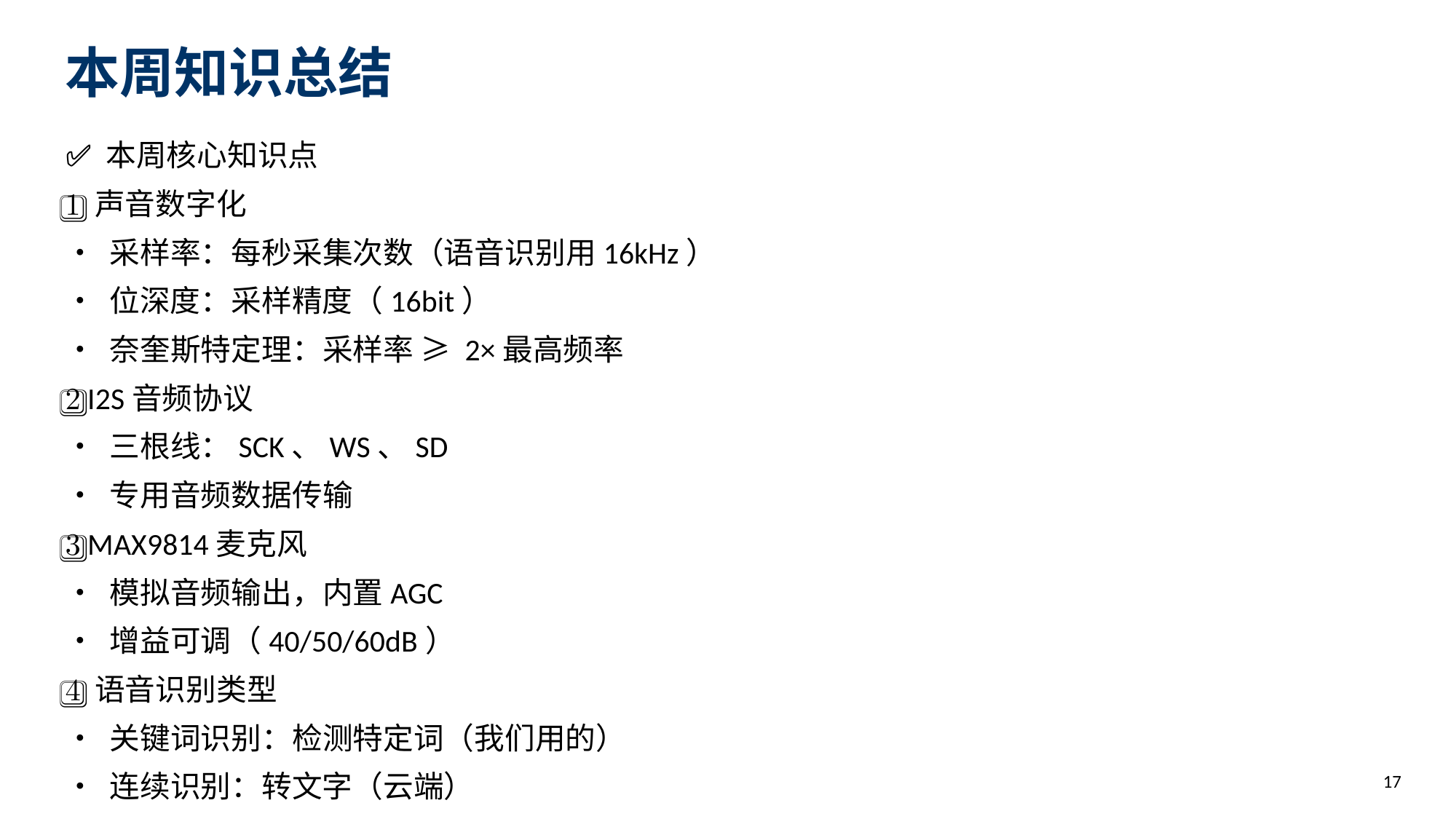

本周知识总结
✅ 本周核心知识点
1️⃣ 声音数字化
• 采样率：每秒采集次数（语音识别用16kHz）
• 位深度：采样精度（16bit）
• 奈奎斯特定理：采样率 ≥ 2×最高频率
2️⃣ I2S音频协议
• 三根线：SCK、WS、SD
• 专用音频数据传输
3️⃣ MAX9814麦克风
• 模拟音频输出，内置AGC
• 增益可调（40/50/60dB）
4️⃣ 语音识别类型
• 关键词识别：检测特定词（我们用的）
• 连续识别：转文字（云端）
5️⃣ TinyML边缘AI
• 本地离线识别，不需要网络
• 低延迟、低功耗
6️⃣ Edge Impulse
• 在线AI训练平台
• 流程：采集→特征→训练→部署
17